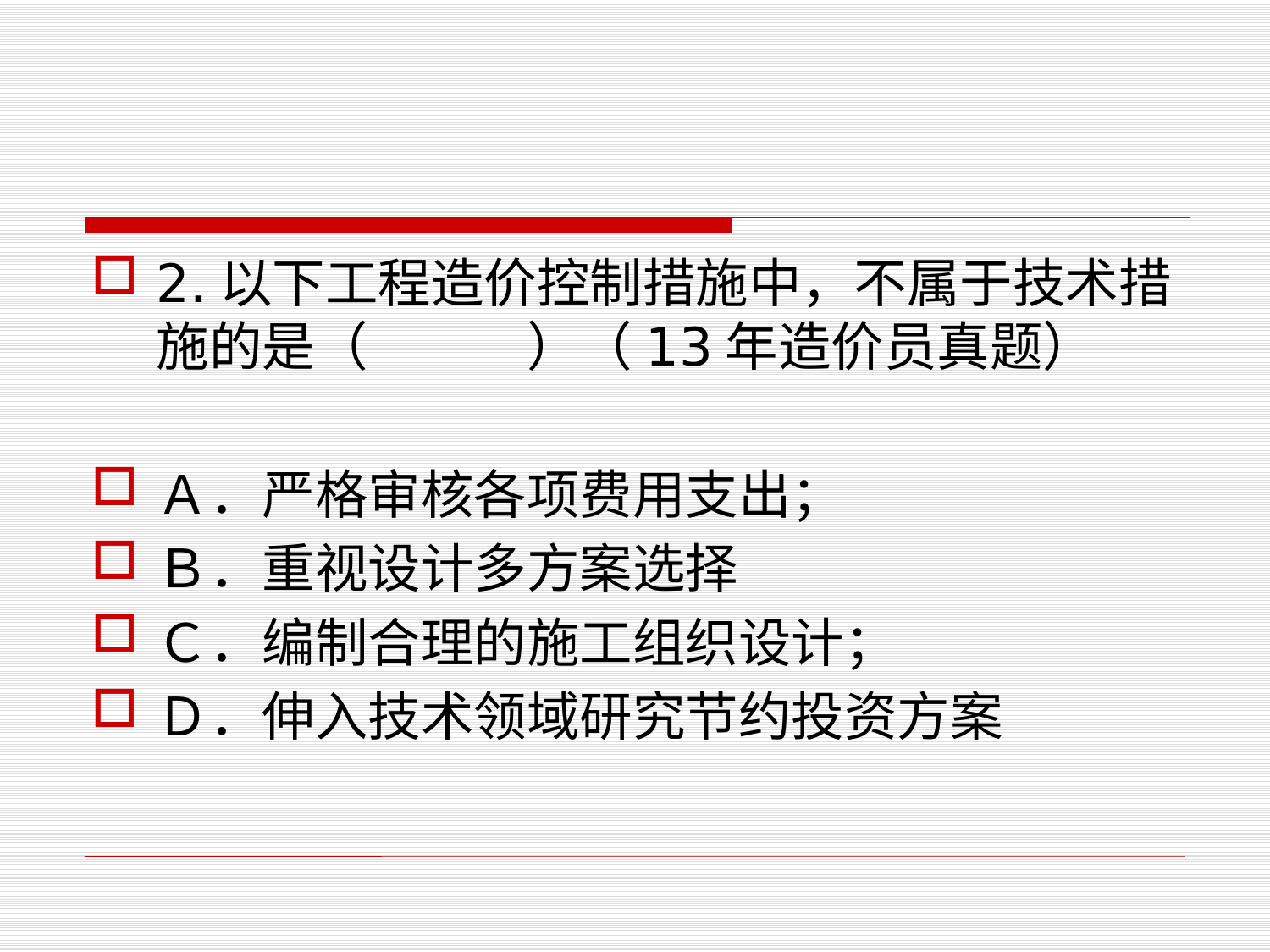

#
2.以下工程造价控制措施中，不属于技术措施的是（　　　）（13年造价员真题）

Ａ．严格审核各项费用支出；
Ｂ．重视设计多方案选择
Ｃ．编制合理的施工组织设计；
Ｄ．伸入技术领域研究节约投资方案